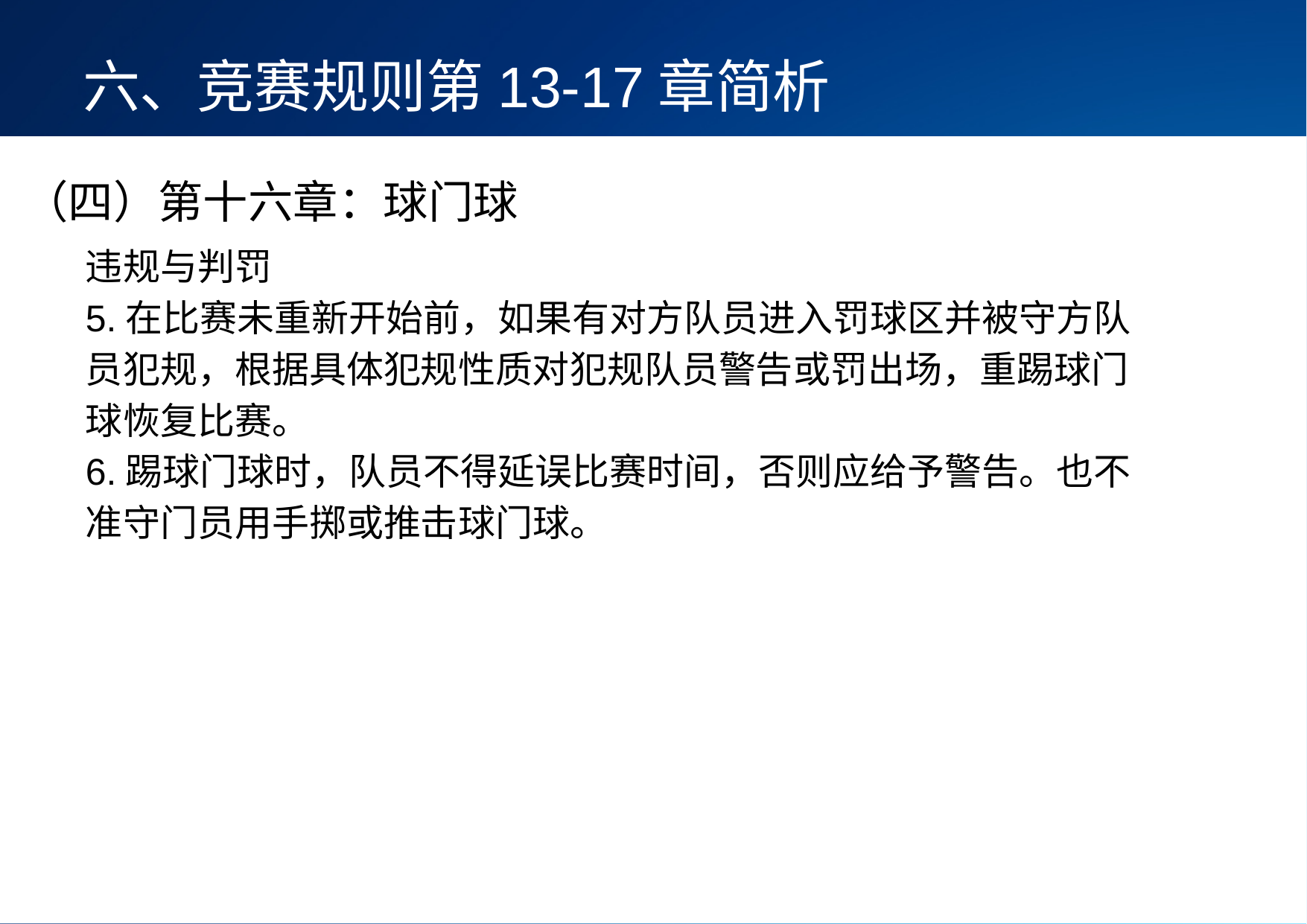

六、竞赛规则第13-17章简析

（四）第十六章：球门球
违规与判罚
5.在比赛未重新开始前，如果有对方队员进入罚球区并被守方队员犯规，根据具体犯规性质对犯规队员警告或罚出场，重踢球门球恢复比赛。
6.踢球门球时，队员不得延误比赛时间，否则应给予警告。也不准守门员用手掷或推击球门球。